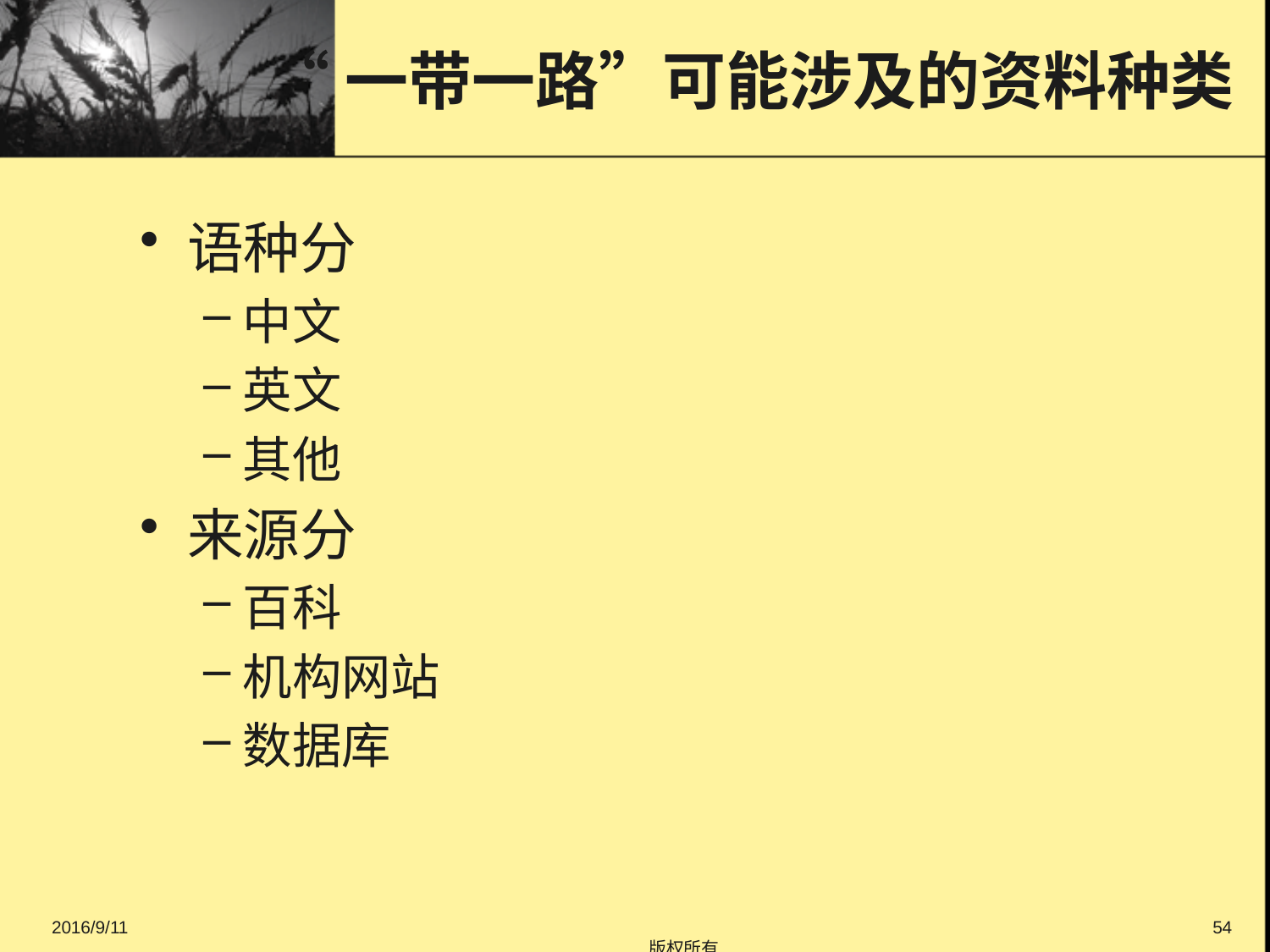

# “一带一路”可能涉及的资料种类
语种分
中文
英文
其他
来源分
百科
机构网站
数据库

2016/9/11

版权所有

54